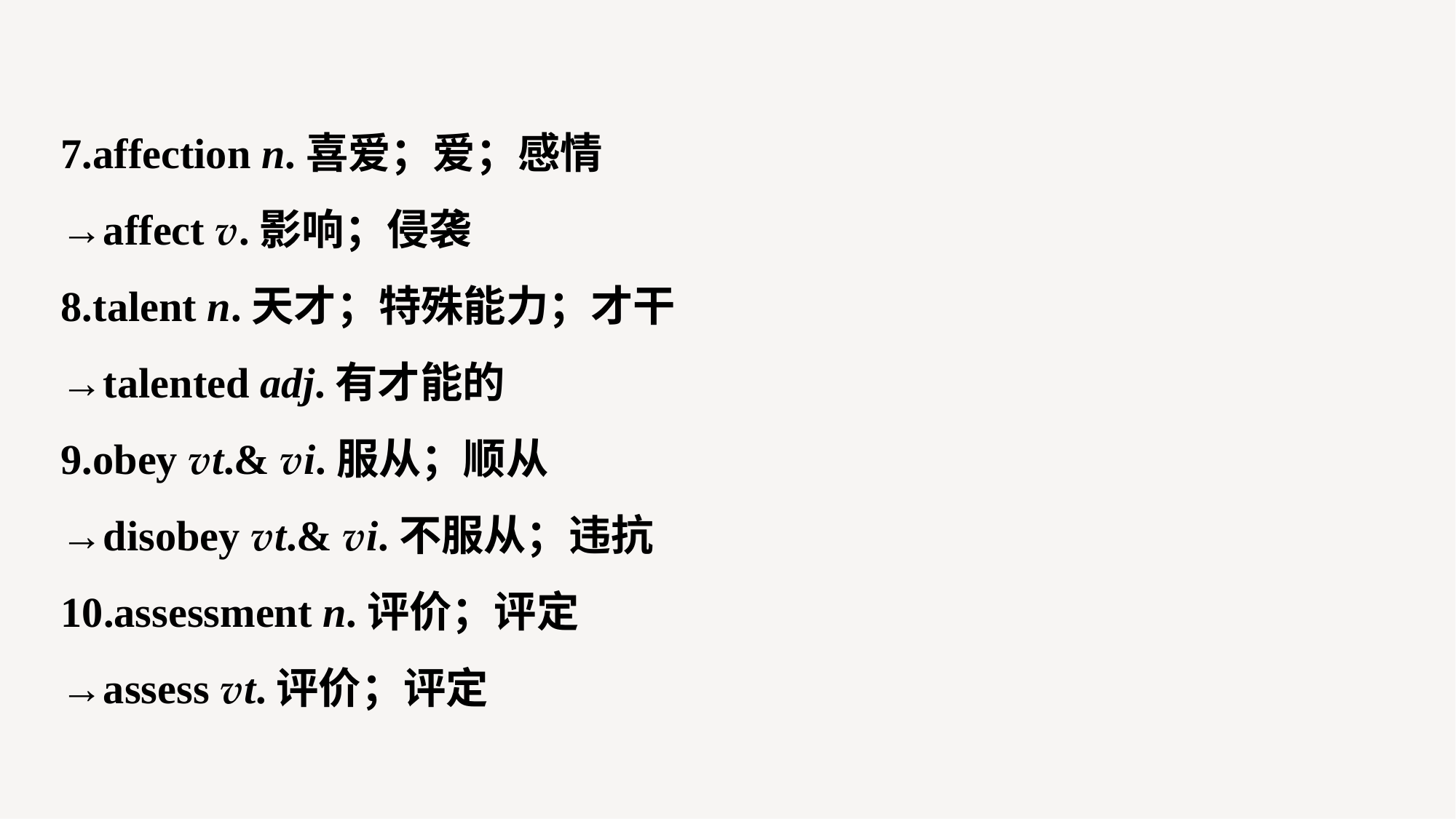

7.affection n.喜爱；爱；感情
→affect v.影响；侵袭
8.talent n.天才；特殊能力；才干
→talented adj.有才能的
9.obey vt.& vi.服从；顺从
→disobey vt.& vi.不服从；违抗
10.assessment n.评价；评定
→assess vt.评价；评定